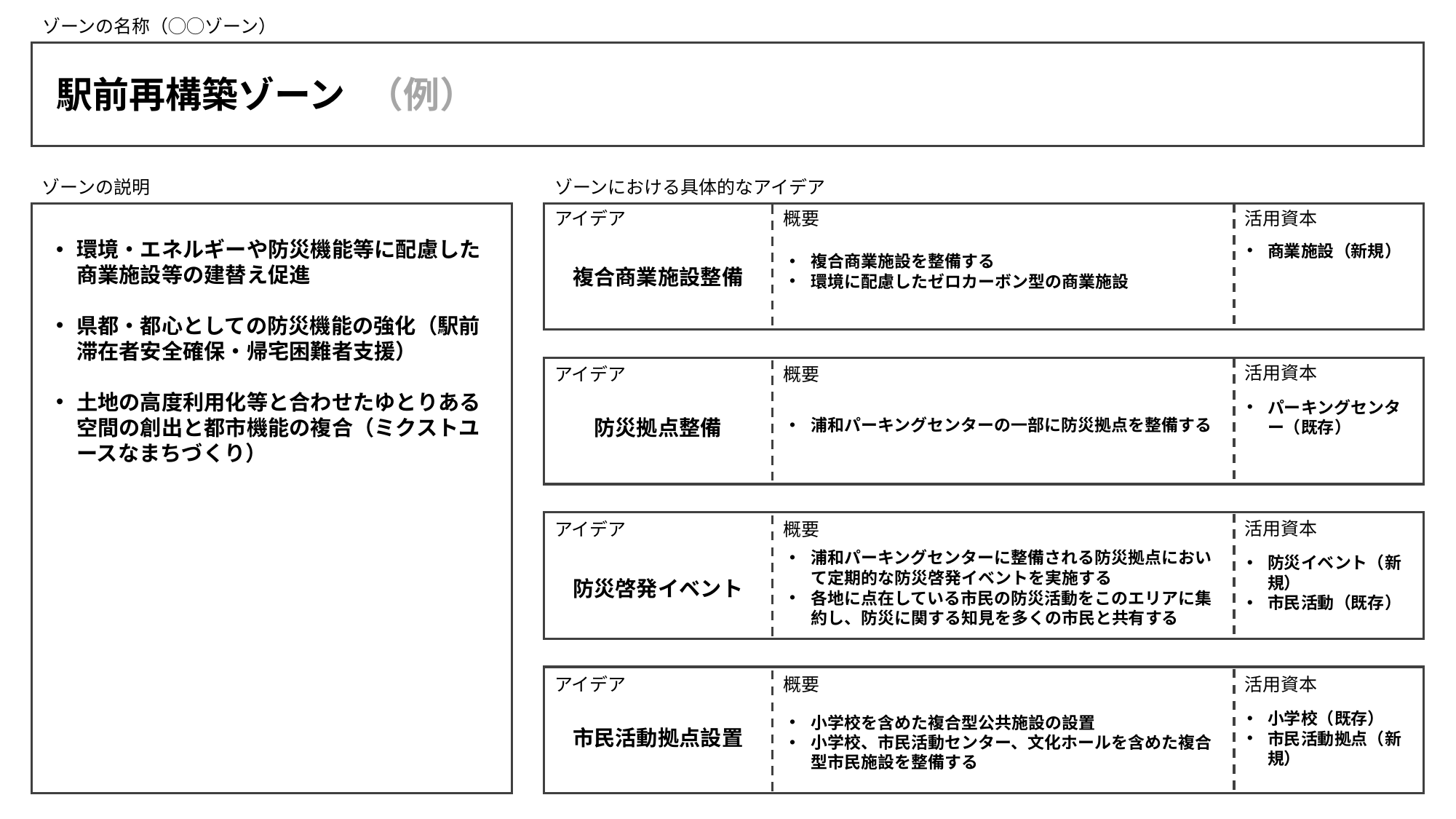

（例）
駅前再構築ゾーン
環境・エネルギーや防災機能等に配慮した商業施設等の建替え促進

県都・都心としての防災機能の強化（駅前滞在者安全確保・帰宅困難者支援）

土地の高度利用化等と合わせたゆとりある空間の創出と都市機能の複合（ミクストユースなまちづくり）
商業施設（新規）
複合商業施設を整備する
環境に配慮したゼロカーボン型の商業施設
複合商業施設整備
パーキングセンター（既存）
防災拠点整備
浦和パーキングセンターの一部に防災拠点を整備する
浦和パーキングセンターに整備される防災拠点において定期的な防災啓発イベントを実施する
各地に点在している市民の防災活動をこのエリアに集約し、防災に関する知見を多くの市民と共有する
防災イベント（新規）
市民活動（既存）
防災啓発イベント
小学校（既存）
市民活動拠点（新規）
小学校を含めた複合型公共施設の設置
小学校、市民活動センター、文化ホールを含めた複合型市民施設を整備する
市民活動拠点設置